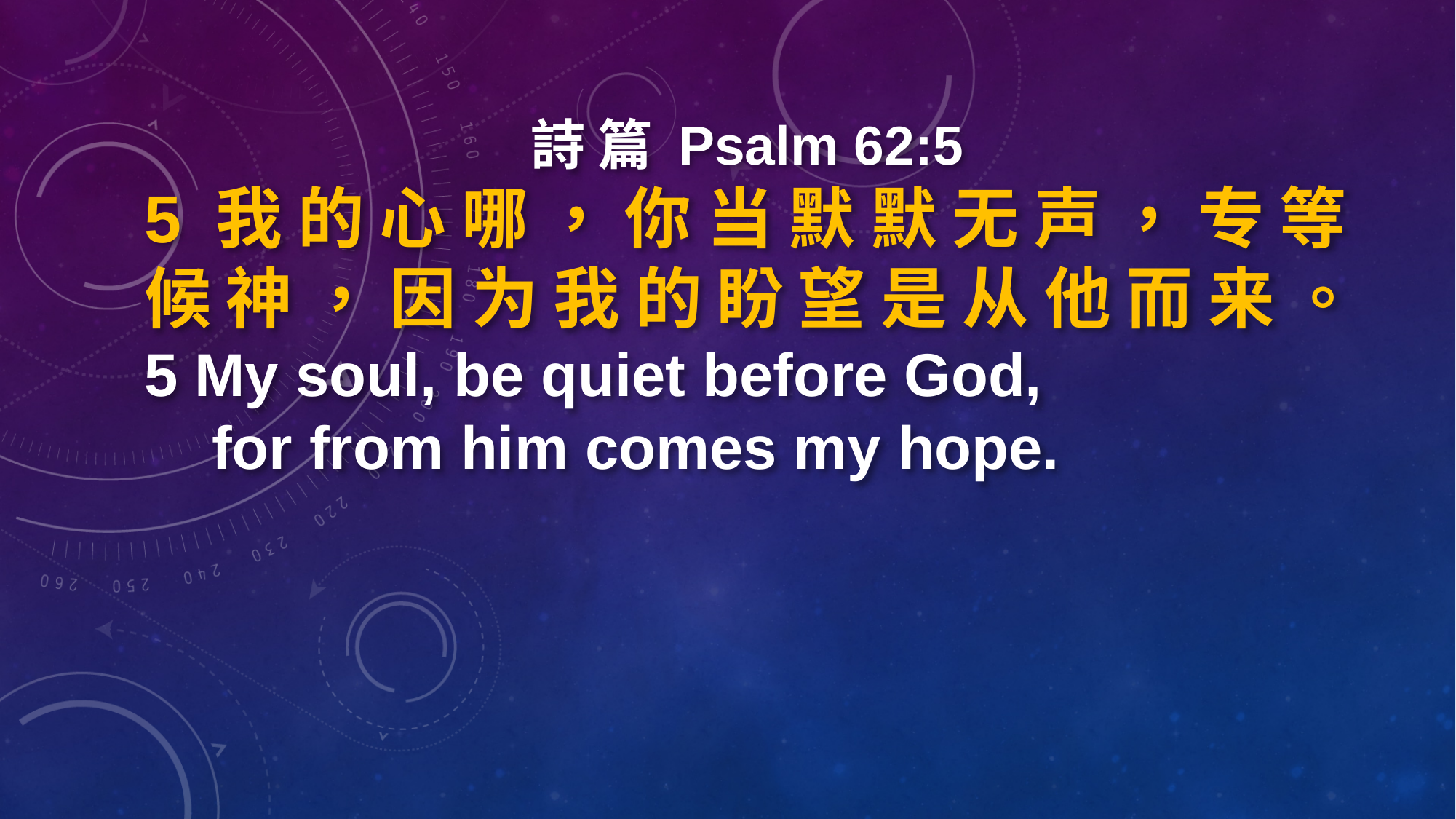

詩 篇 Psalm 62:5
5 我 的 心 哪 ， 你 当 默 默 无 声 ， 专 等 候 神 ， 因 为 我 的 盼 望 是 从 他 而 来 。5 My soul, be quiet before God,
    for from him comes my hope.